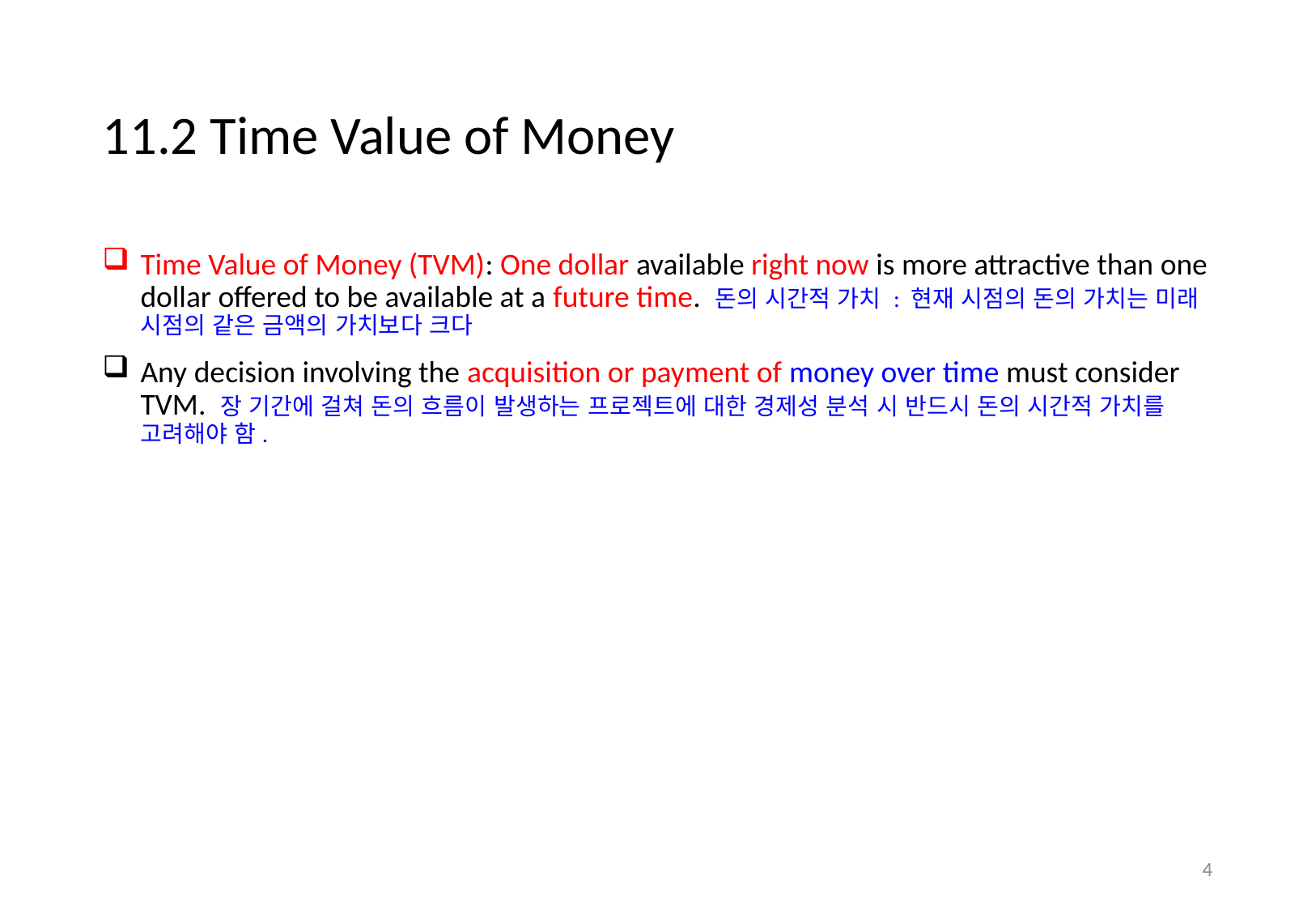

# 11.2 Time Value of Money
Time Value of Money (TVM): One dollar available right now is more attractive than one dollar offered to be available at a future time. 돈의 시간적 가치 : 현재 시점의 돈의 가치는 미래 시점의 같은 금액의 가치보다 크다
Any decision involving the acquisition or payment of money over time must consider TVM. 장 기간에 걸쳐 돈의 흐름이 발생하는 프로젝트에 대한 경제성 분석 시 반드시 돈의 시간적 가치를 고려해야 함.
4